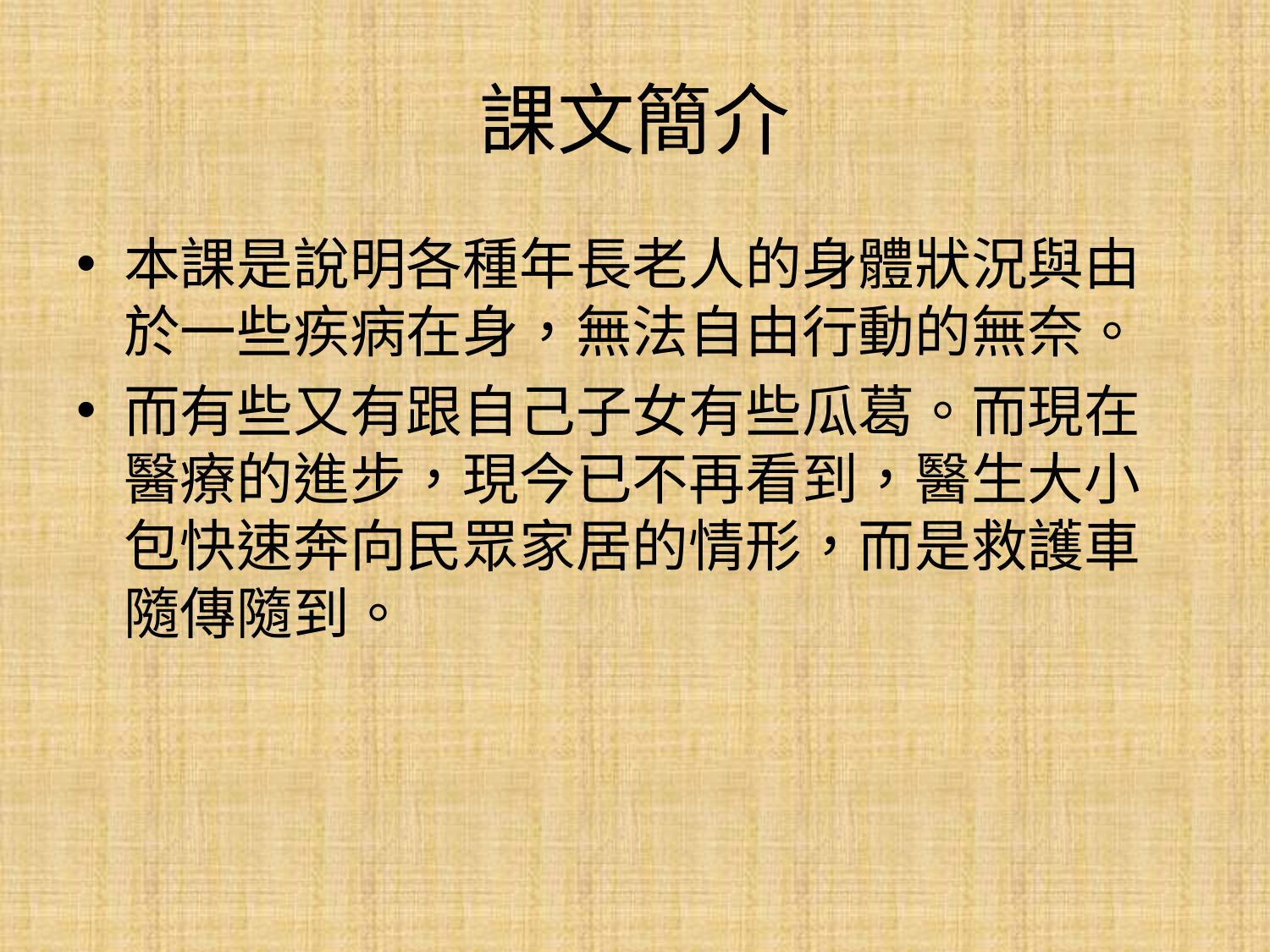

# 課文簡介
本課是說明各種年長老人的身體狀況與由於一些疾病在身，無法自由行動的無奈。
而有些又有跟自己子女有些瓜葛。而現在醫療的進步，現今已不再看到，醫生大小包快速奔向民眾家居的情形，而是救護車隨傳隨到。